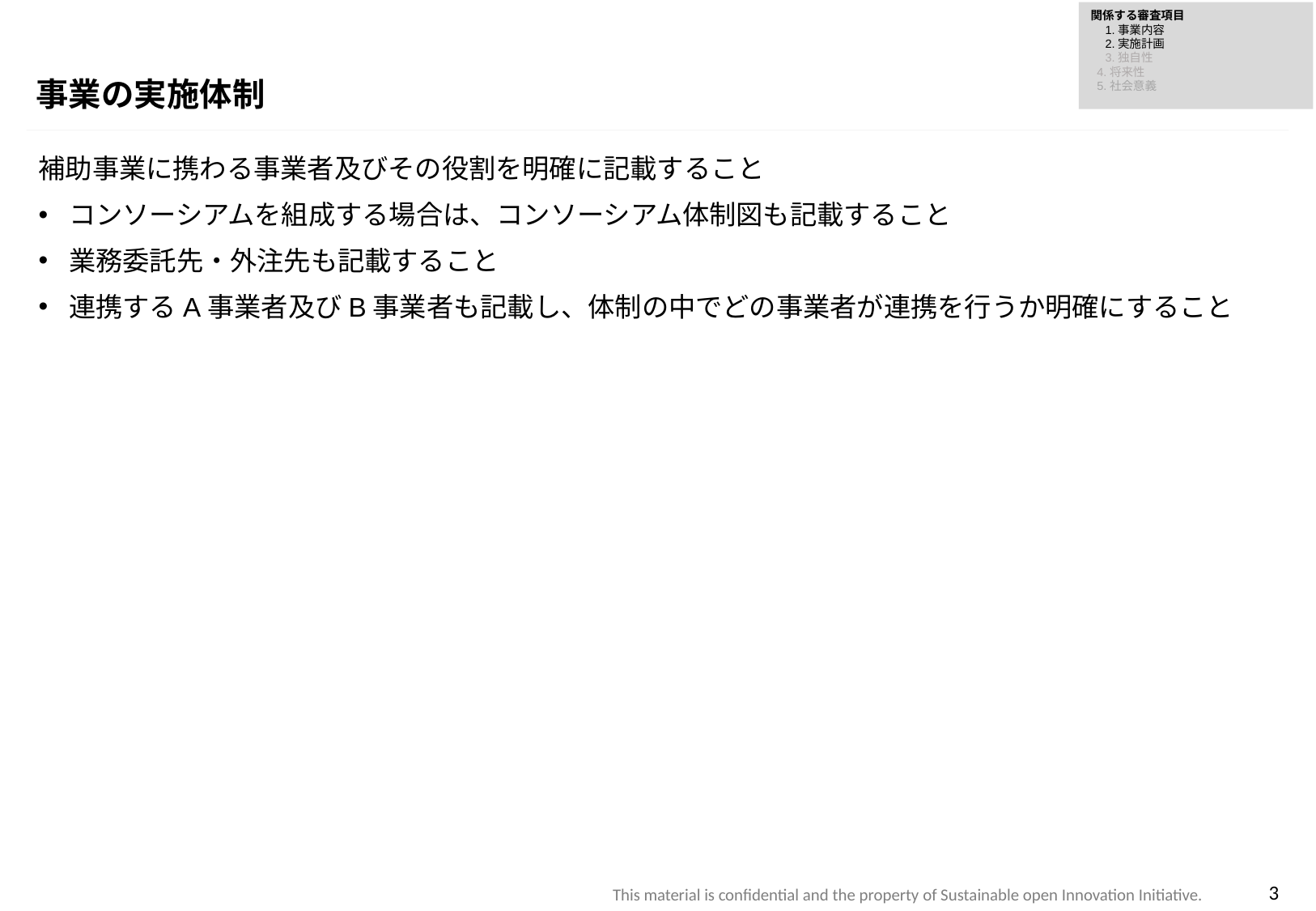

関係する審査項目
　1.事業内容
　2.実施計画
　3.独自性
  4.将来性
  5.社会意義
事業の実施体制
補助事業に携わる事業者及びその役割を明確に記載すること
コンソーシアムを組成する場合は、コンソーシアム体制図も記載すること
業務委託先・外注先も記載すること
連携するA事業者及びB事業者も記載し、体制の中でどの事業者が連携を行うか明確にすること